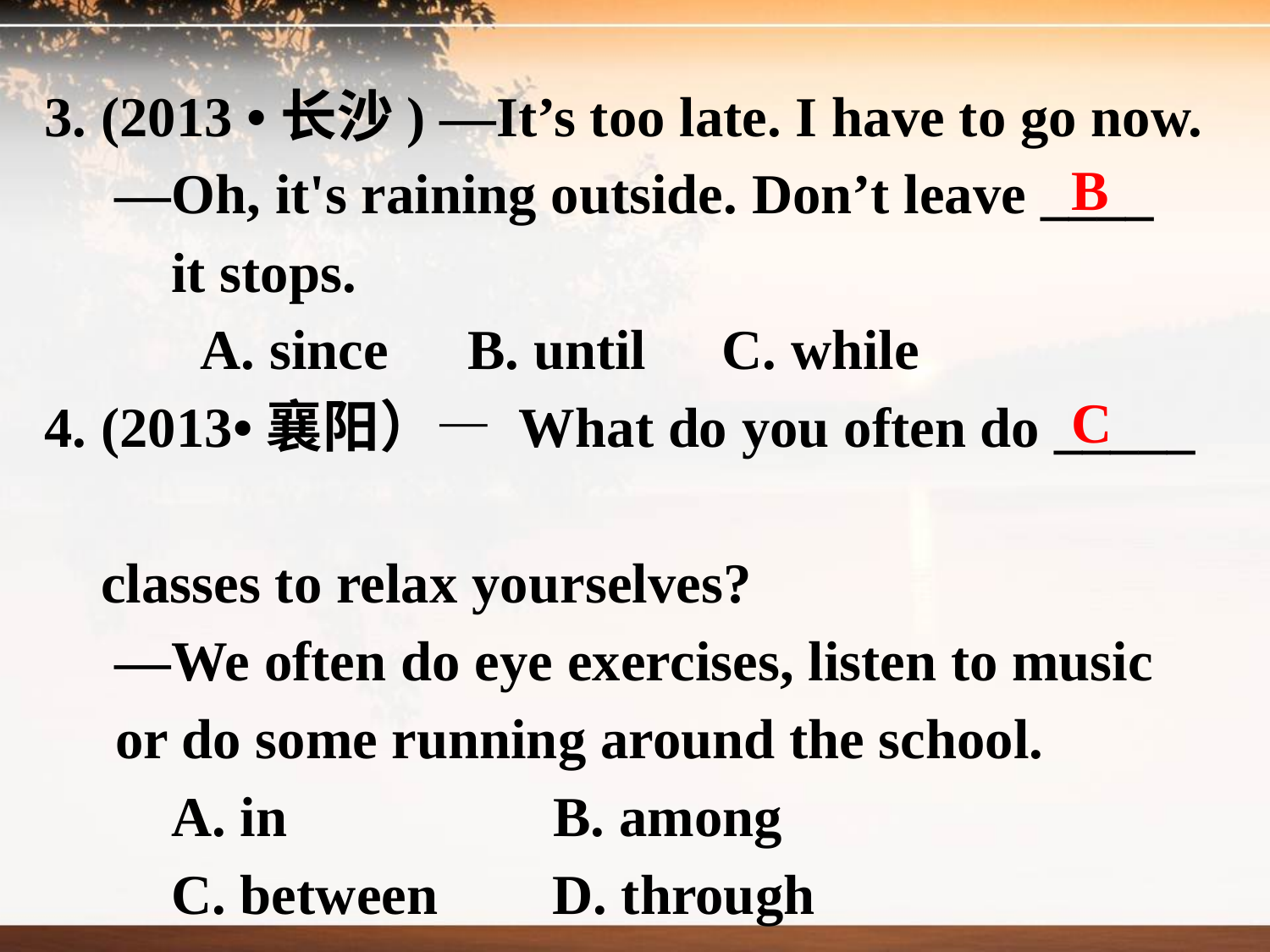

3. (2013 •长沙) —It’s too late. I have to go now.
     —Oh, it's raining outside. Don’t leave ____
	it stops.
           A. since	   B. until	   C. while
4. (2013•襄阳）— What do you often do _____
    classes to relax yourselves?
     —We often do eye exercises, listen to music
     or do some running around the school.
A. in	                  B. among
C. between	D. through
B
C